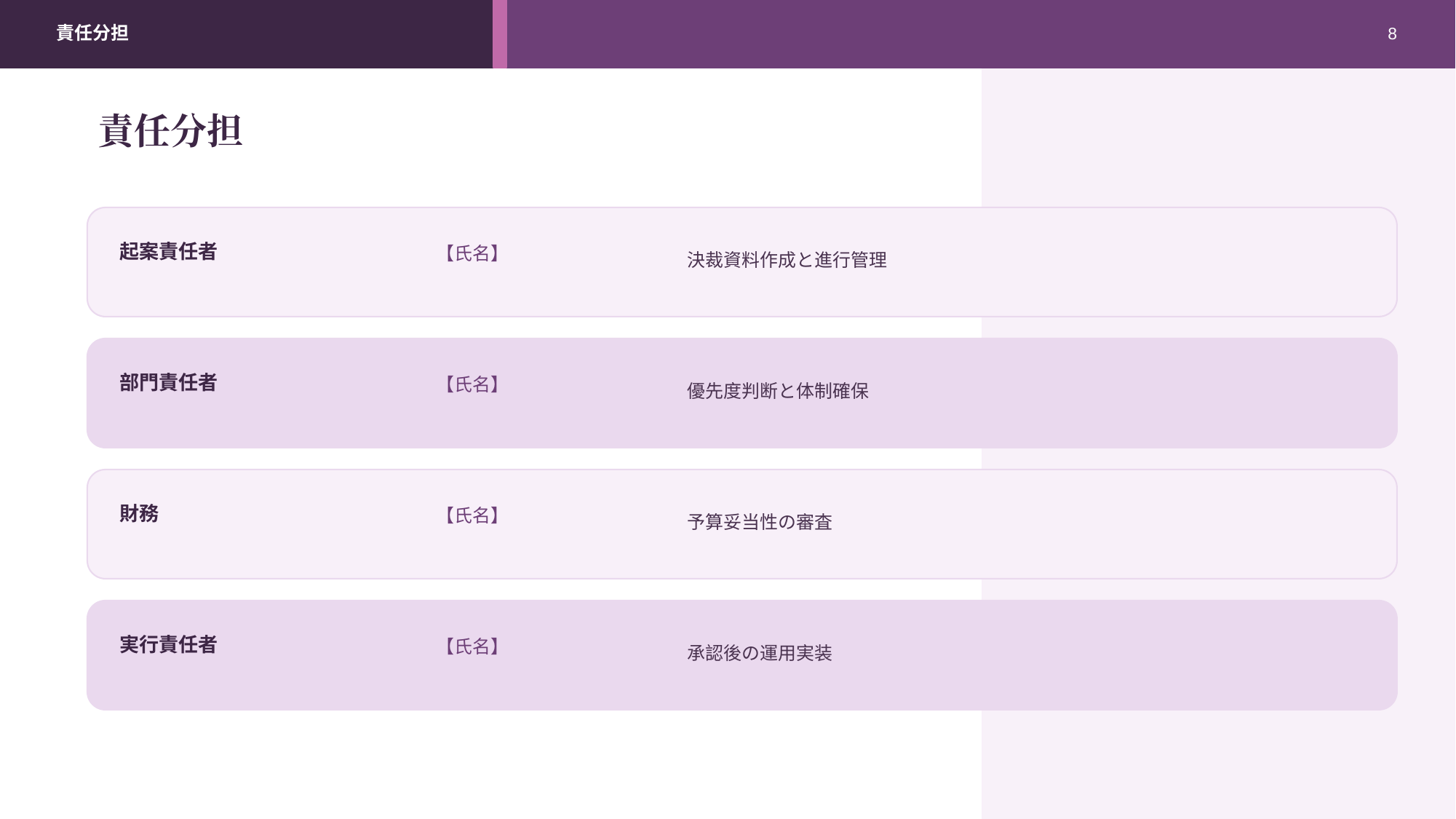

責任分担
8

責任分担

決裁資料作成と進行管理
起案責任者
【氏名】

優先度判断と体制確保
部門責任者
【氏名】

予算妥当性の審査
財務
【氏名】

承認後の運用実装
実行責任者
【氏名】